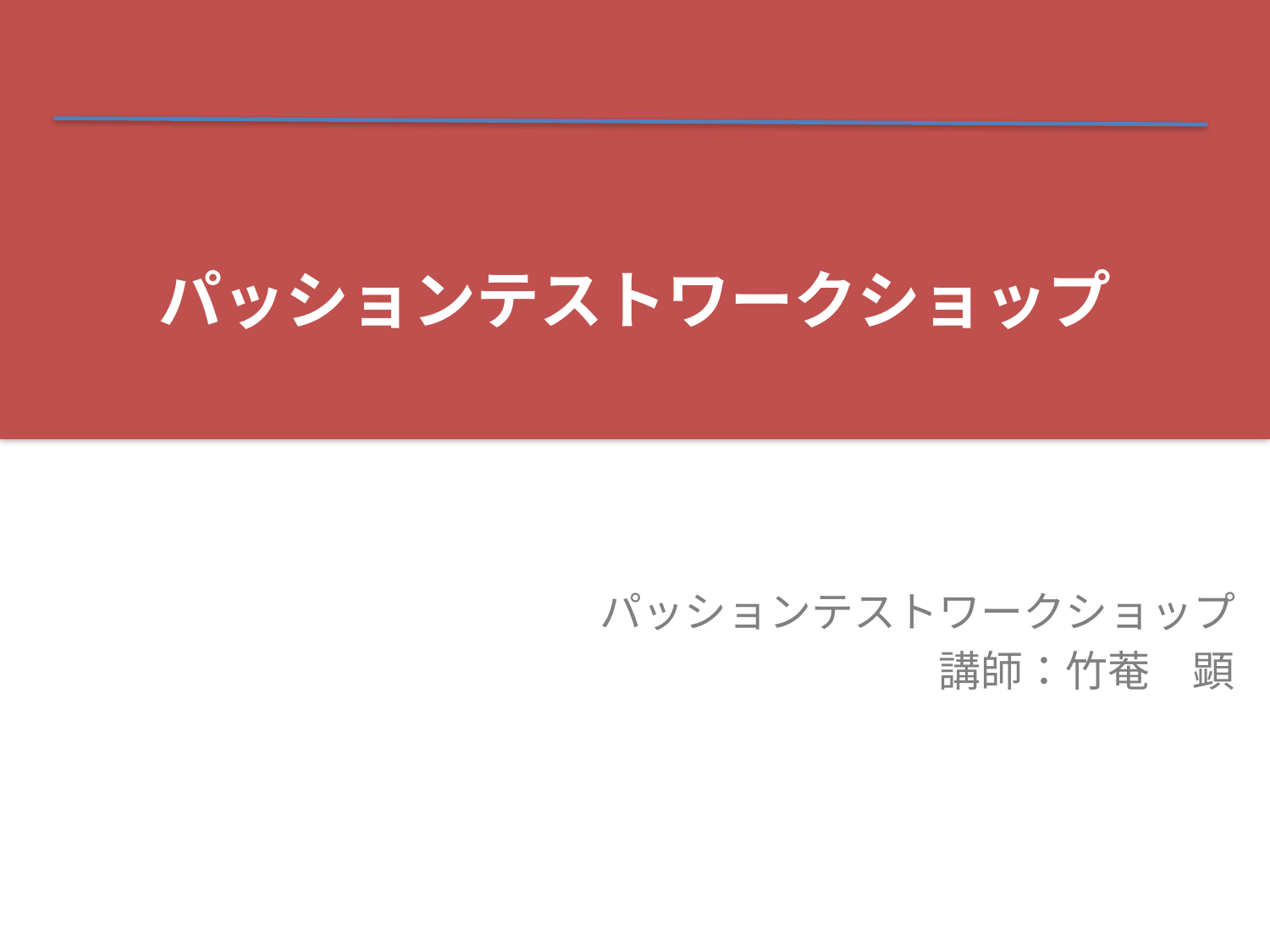

# パッションテストワークショップ
パッションテストワークショップ
講師：竹菴　顕